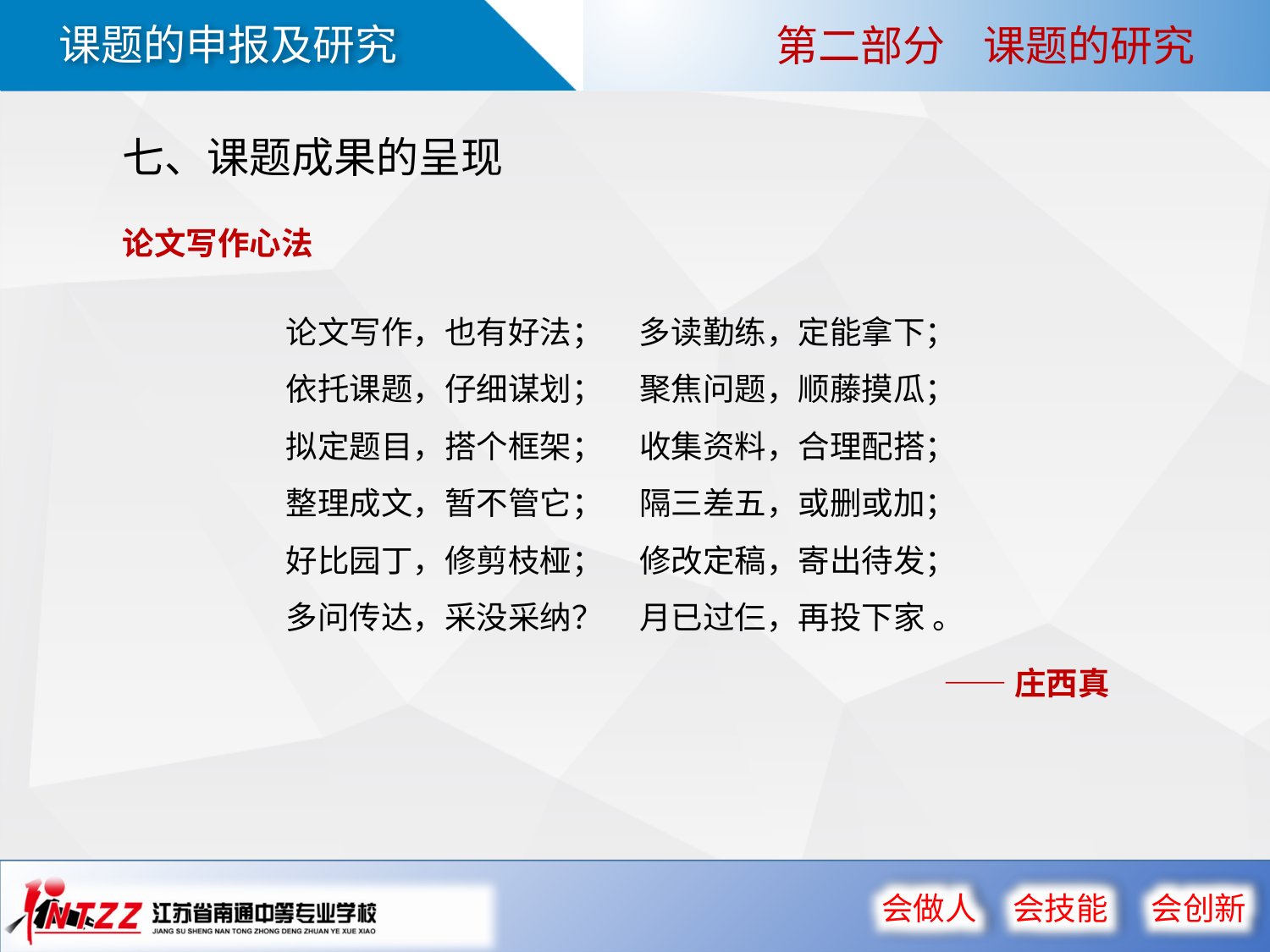

第二部分    课题的研究
七、课题成果的呈现
论文写作心法
论文写作，也有好法；     多读勤练，定能拿下；
依托课题，仔细谋划；     聚焦问题，顺藤摸瓜；
拟定题目，搭个框架；     收集资料，合理配搭；
整理成文，暂不管它；     隔三差五，或删或加；
好比园丁，修剪枝桠；     修改定稿，寄出待发；
多问传达，采没采纳？     月已过仨，再投下家 。

——庄西真